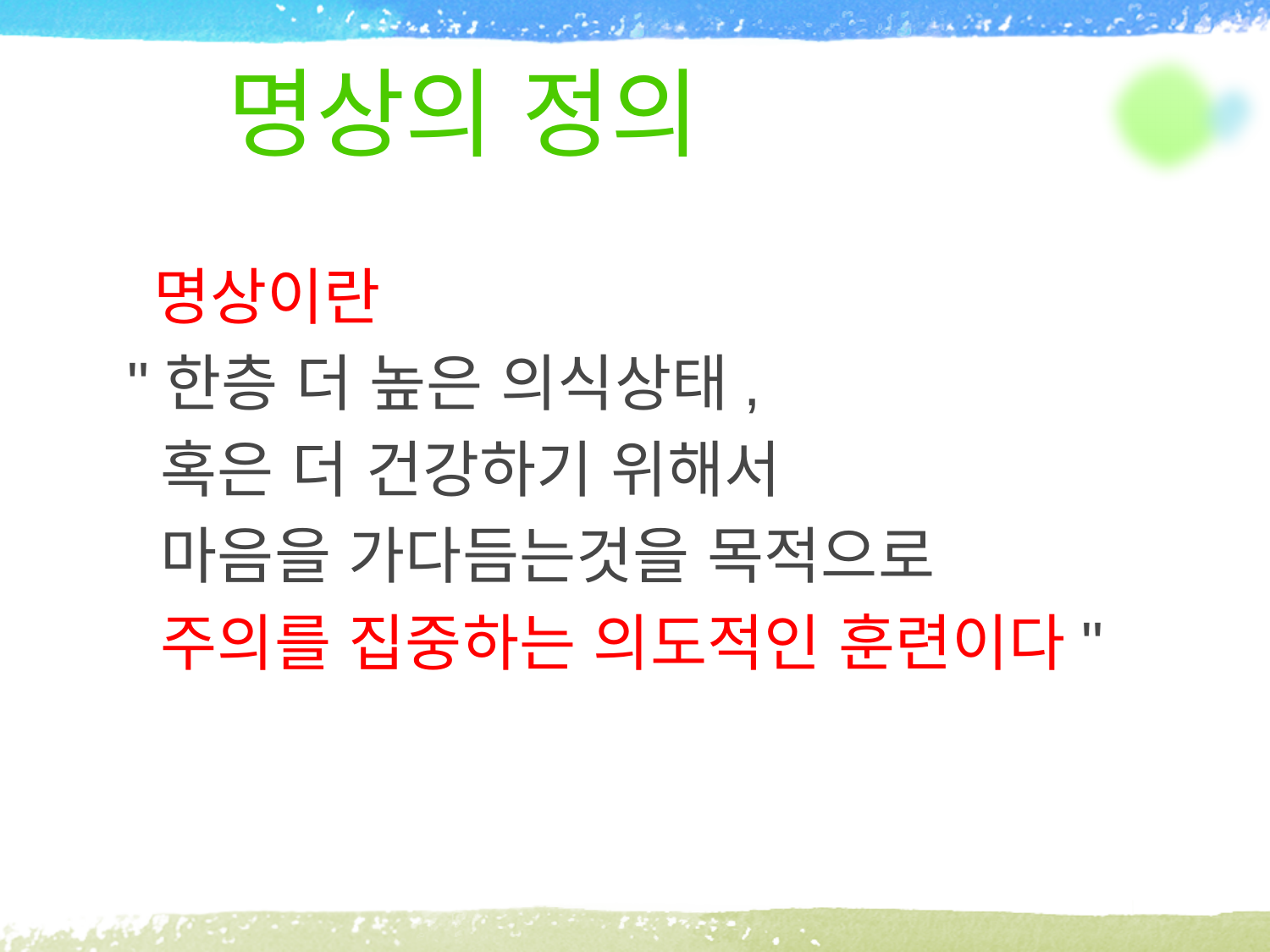

# 명상의 정의

    명상이란
   "한층 더 높은 의식상태,
    혹은 더 건강하기 위해서
    마음을 가다듬는것을 목적으로
    주의를 집중하는 의도적인 훈련이다"